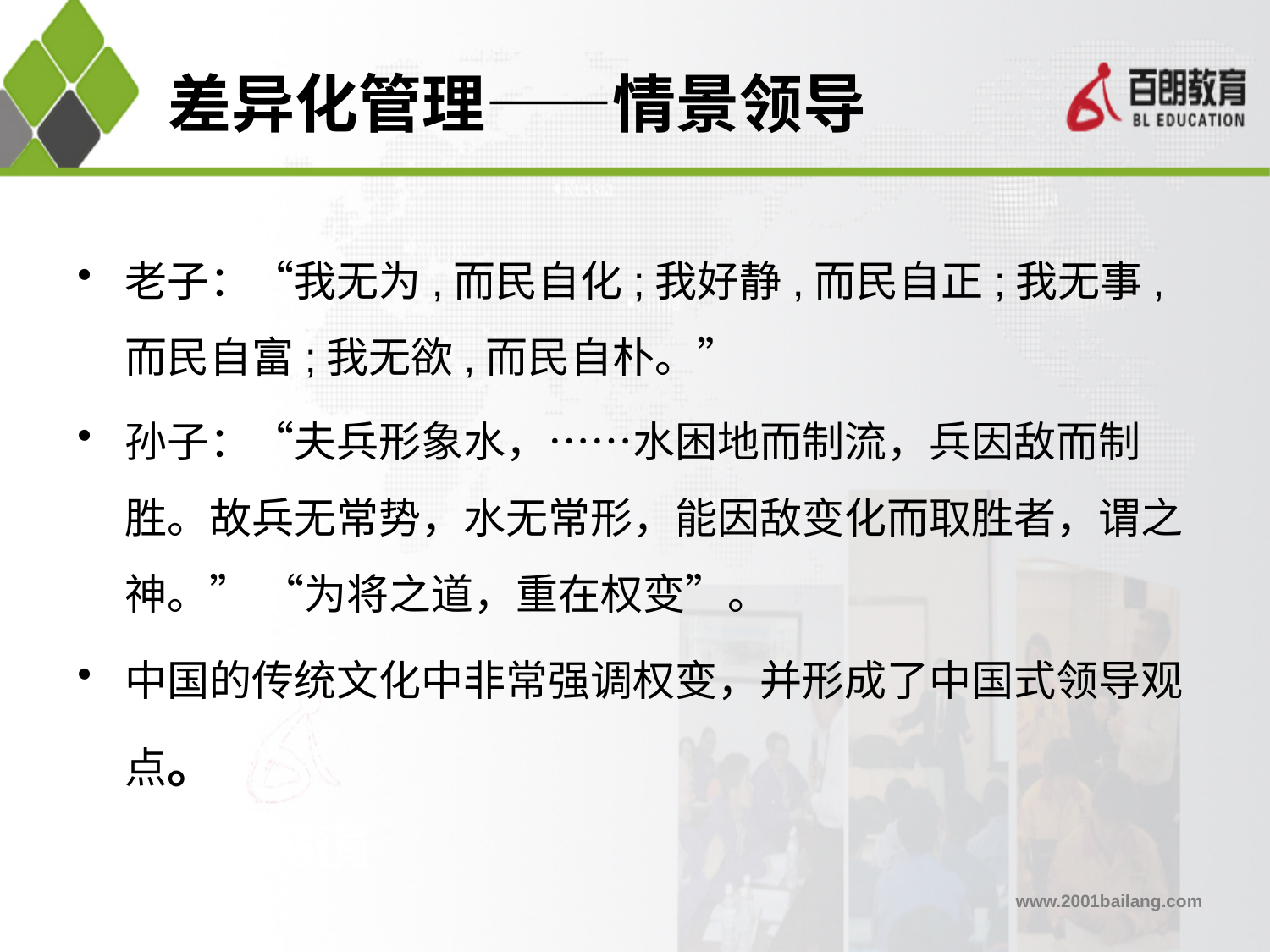

# 差异化管理——情景领导
老子：“我无为,而民自化;我好静,而民自正;我无事,而民自富;我无欲,而民自朴。”
孙子：“夫兵形象水，……水困地而制流，兵因敌而制胜。故兵无常势，水无常形，能因敌变化而取胜者，谓之神。” “为将之道，重在权变”。
中国的传统文化中非常强调权变，并形成了中国式领导观点。